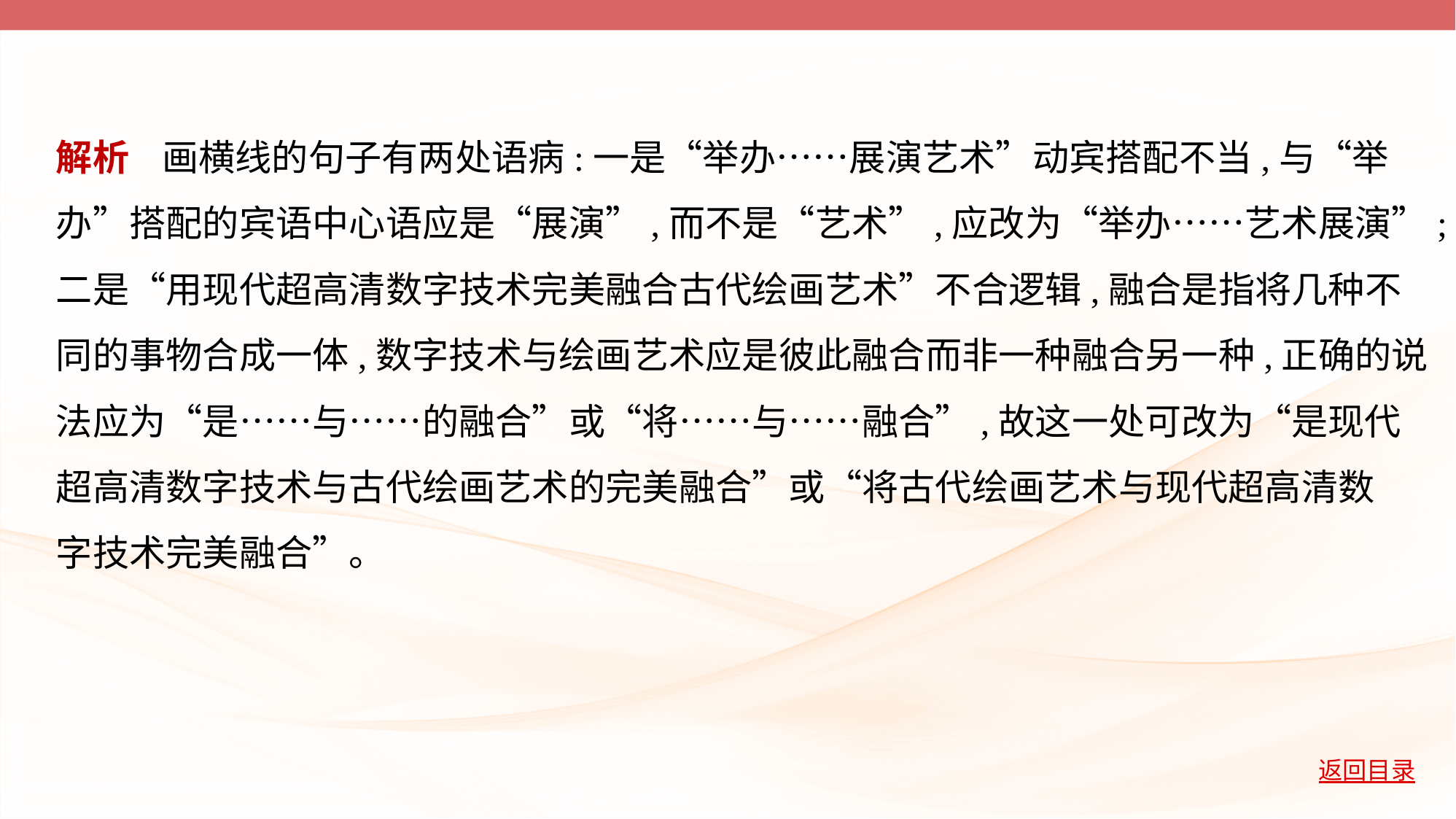

解析    画横线的句子有两处语病:一是“举办……展演艺术”动宾搭配不当,与“举
办”搭配的宾语中心语应是“展演”,而不是“艺术”,应改为“举办……艺术展演”;
二是“用现代超高清数字技术完美融合古代绘画艺术”不合逻辑,融合是指将几种不
同的事物合成一体,数字技术与绘画艺术应是彼此融合而非一种融合另一种,正确的说
法应为“是……与……的融合”或“将……与……融合”,故这一处可改为“是现代
超高清数字技术与古代绘画艺术的完美融合”或“将古代绘画艺术与现代超高清数
字技术完美融合”。